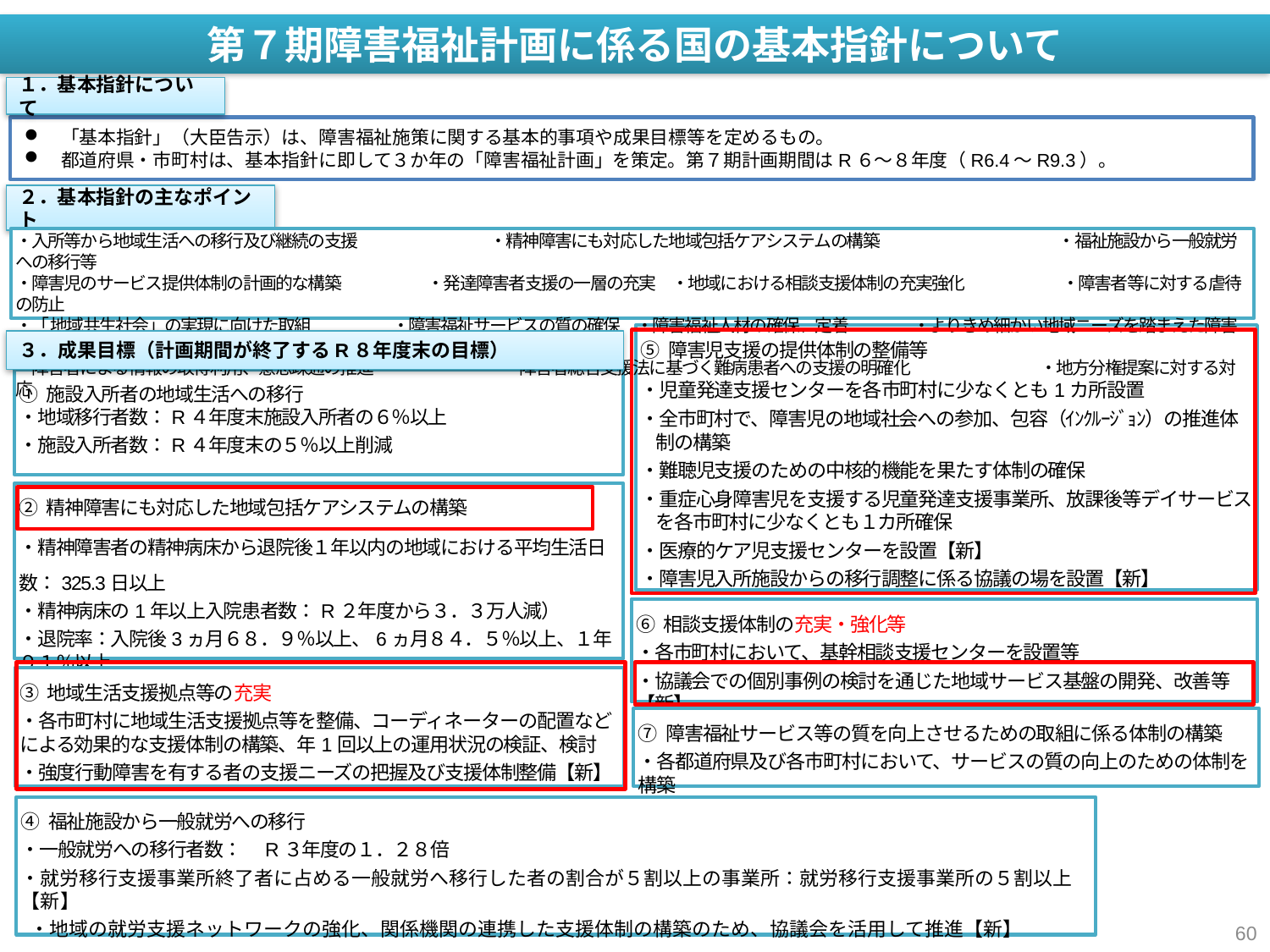

第７期障害福祉計画に係る国の基本指針について
１．基本指針について
「基本指針」（大臣告示）は、障害福祉施策に関する基本的事項や成果目標等を定めるもの。
都道府県・市町村は、基本指針に即して３か年の「障害福祉計画」を策定。第７期計画期間はR６～８年度（R6.4～R9.3）。
２．基本指針の主なポイント
・入所等から地域生活への移行及び継続の支援　　　 　　　　　・精神障害にも対応した地域包括ケアシステムの構築　　　　　　　　　　　・福祉施設から一般就労への移行等
・障害児のサービス提供体制の計画的な構築 　　　　　 ・発達障害者支援の一層の充実　・地域における相談支援体制の充実強化　　　　　　・障害者等に対する虐待の防止
・「 地域共生社会」の実現に向けた取組　　　　　・障害福祉サービスの質の確保　・障害福祉人材の確保、定着　　　　・よりきめ細かい地域ニーズを踏まえた障害(児)福祉計画の策定
・障害者による情報の取得利用、意思疎通の推進　　　　　　　　・障害者総合支援法に基づく難病患者への支援の明確化　　　　　　　　・地方分権提案に対する対応
⑤ 障害児支援の提供体制の整備等
・児童発達支援センターを各市町村に少なくとも1カ所設置
・全市町村で、障害児の地域社会への参加、包容（ｲﾝｸﾙｰｼﾞｮﾝ）の推進体制の構築
・難聴児支援のための中核的機能を果たす体制の確保
・重症心身障害児を支援する児童発達支援事業所、放課後等デイサービスを各市町村に少なくとも１カ所確保
・医療的ケア児支援センターを設置【新】
・障害児入所施設からの移行調整に係る協議の場を設置【新】

３．成果目標（計画期間が終了するR８年度末の目標）
① 施設入所者の地域生活への移行
・地域移行者数：R４年度末施設入所者の６％以上
・施設入所者数：R４年度末の５％以上削減
② 精神障害にも対応した地域包括ケアシステムの構築
・精神障害者の精神病床から退院後１年以内の地域における平均生活日数：325.3日以上
・精神病床の1年以上入院患者数：R２年度から３．３万人減）
・退院率：入院後3ヵ月６８．９％以上、6ヵ月８４．５％以上、１年９１％以上

⑥ 相談支援体制の充実・強化等
・各市町村において、基幹相談支援センターを設置等
・協議会での個別事例の検討を通じた地域サービス基盤の開発、改善等【新】

③ 地域生活支援拠点等の充実
・各市町村に地域生活支援拠点等を整備、コーディネーターの配置などによる効果的な支援体制の構築、年1回以上の運用状況の検証、検討
・強度行動障害を有する者の支援ニーズの把握及び支援体制整備【新】
⑦ 障害福祉サービス等の質を向上させるための取組に係る体制の構築
・各都道府県及び各市町村において、サービスの質の向上のための体制を構築
④ 福祉施設から一般就労への移行
・一般就労への移行者数：　R３年度の１．２８倍
・就労移行支援事業所終了者に占める一般就労へ移行した者の割合が５割以上の事業所：就労移行支援事業所の５割以上【新】
 ・地域の就労支援ネットワークの強化、関係機関の連携した支援体制の構築のため、協議会を活用して推進【新】
60